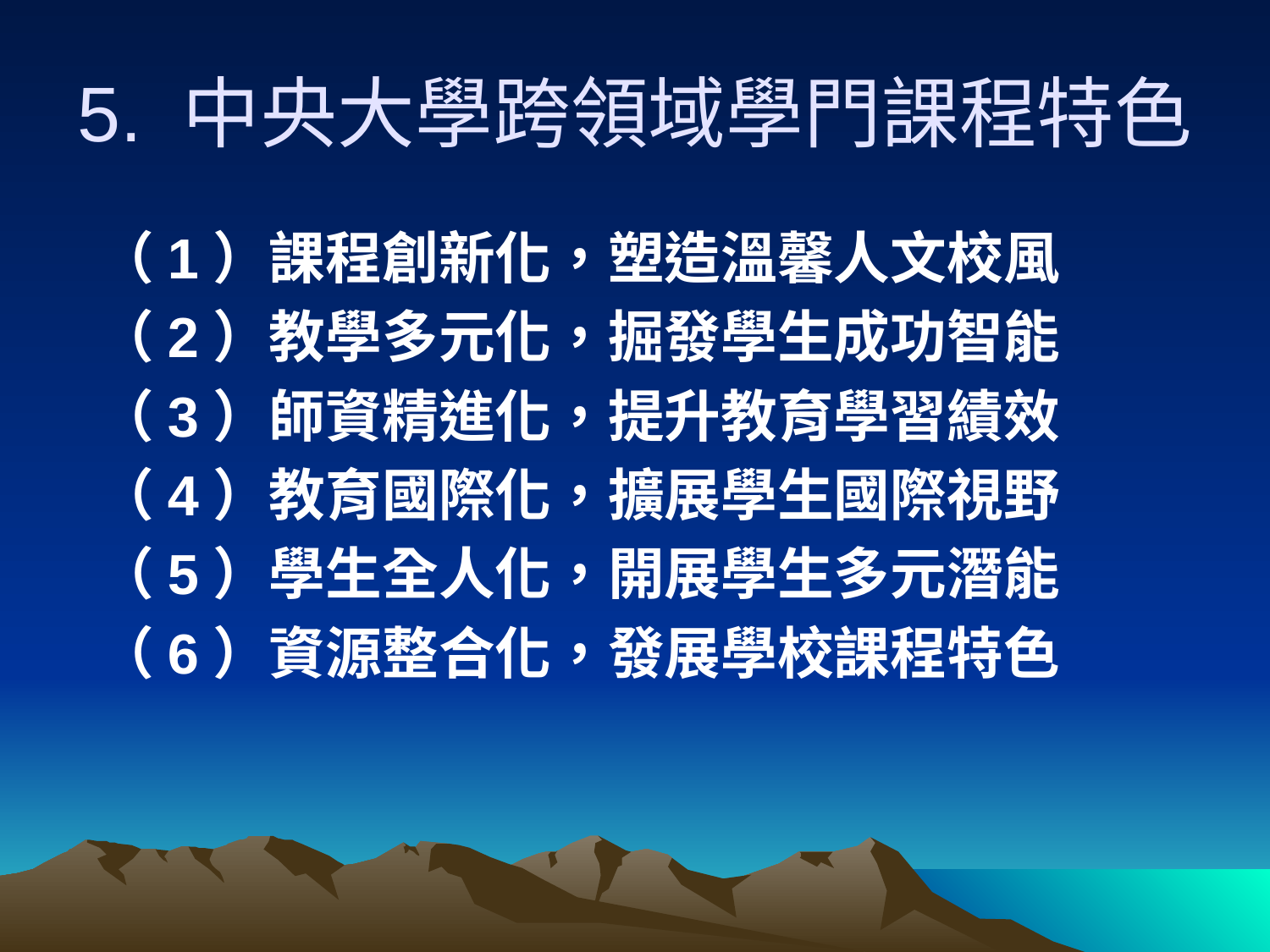

# 5. 中央大學跨領域學門課程特色
（1）課程創新化，塑造溫馨人文校風
（2）教學多元化，掘發學生成功智能
（3）師資精進化，提升教育學習績效
（4）教育國際化，擴展學生國際視野
（5）學生全人化，開展學生多元潛能
（6）資源整合化，發展學校課程特色